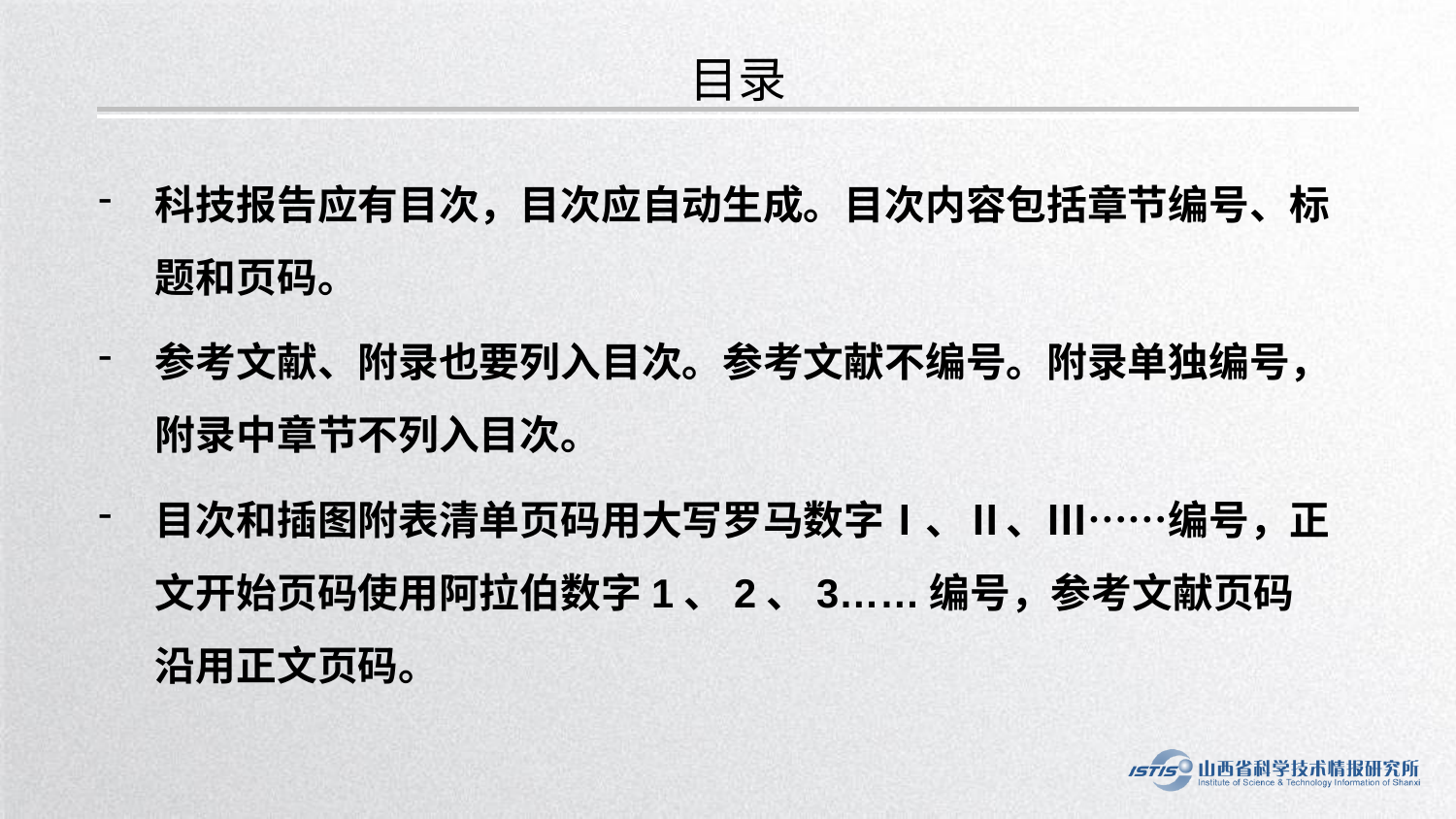

目录
科技报告应有目次，目次应自动生成。目次内容包括章节编号、标题和页码。
参考文献、附录也要列入目次。参考文献不编号。附录单独编号，附录中章节不列入目次。
目次和插图附表清单页码用大写罗马数字Ⅰ、Ⅱ、Ⅲ……编号，正文开始页码使用阿拉伯数字1、2、3……编号，参考文献页码沿用正文页码。